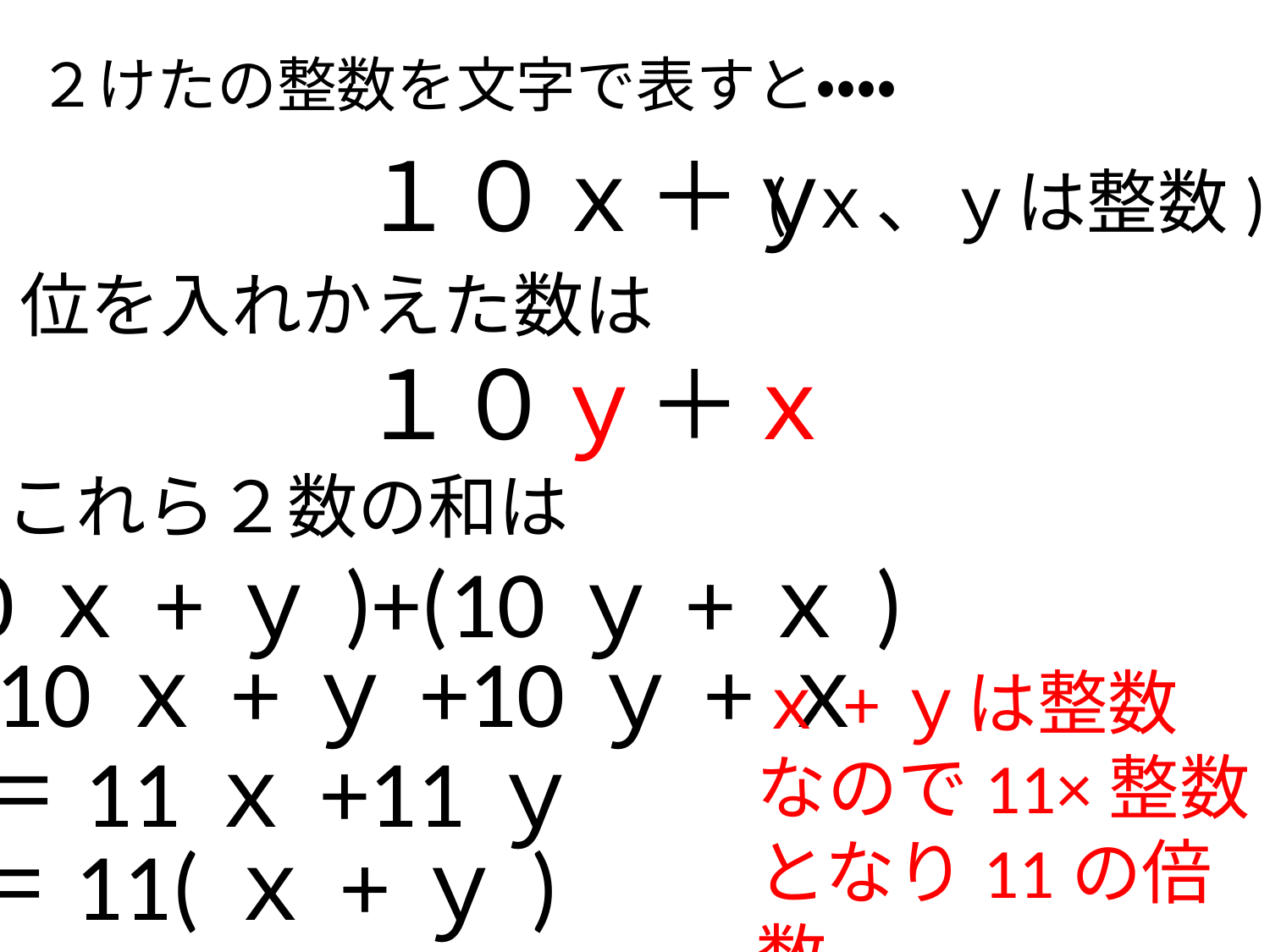

# ２けたの整数を文字で表すと・・・・
１０ｘ＋ｙ
(ｘ、ｙは整数)
位を入れかえた数は
１０ｙ＋ｘ
これら２数の和は
(10ｘ+ｙ)+(10ｙ+ｘ)
＝10ｘ+ｙ+10ｙ+ｘ
ｘ+ｙは整数
なので11×整数
となり11の倍数
＝11ｘ+11ｙ
＝11(ｘ+ｙ)